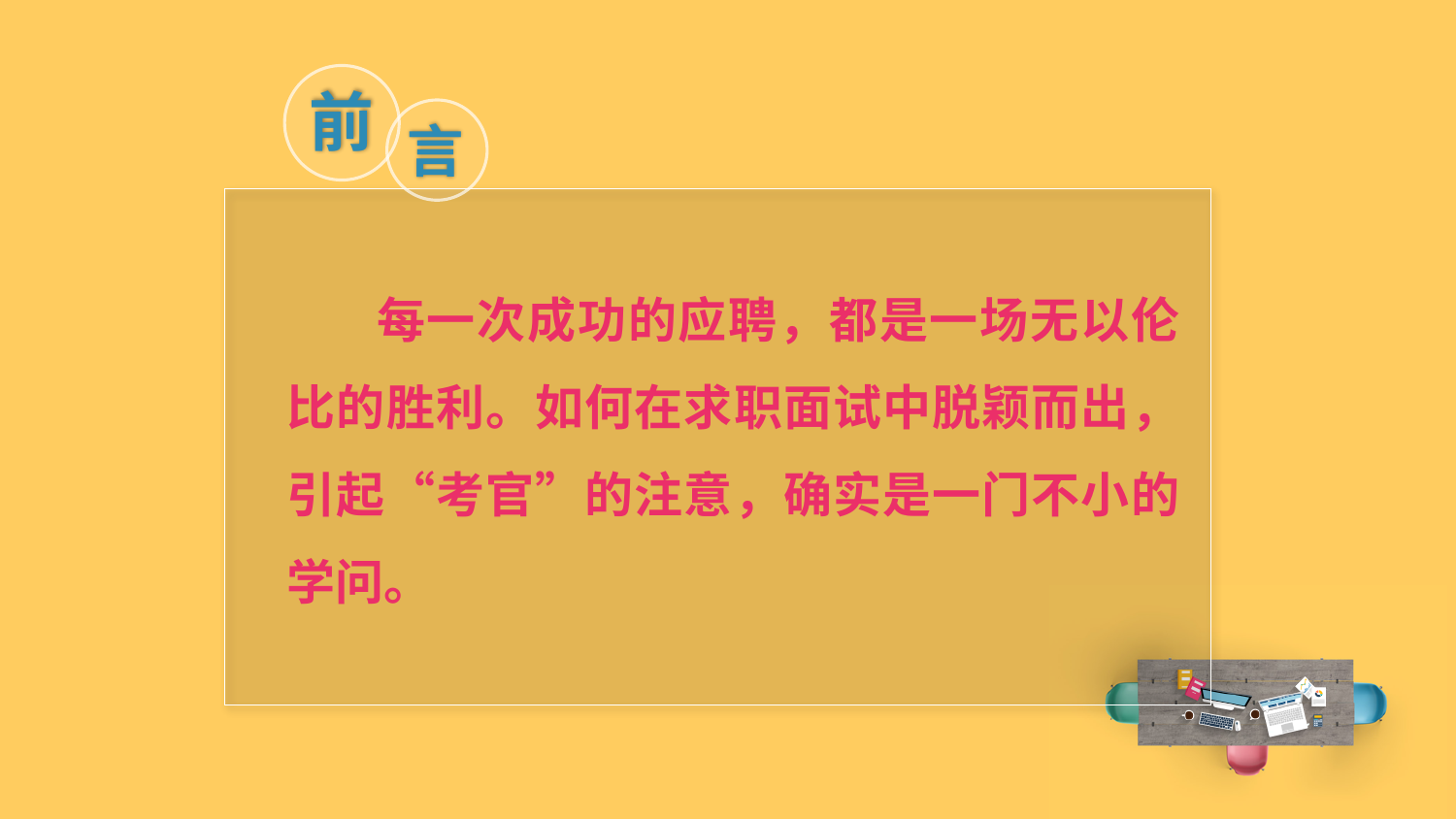

前

言

      每一次成功的应聘，都是一场无以伦比的胜利。如何在求职面试中脱颖而出，引起“考官”的注意，确实是一门不小的学问。